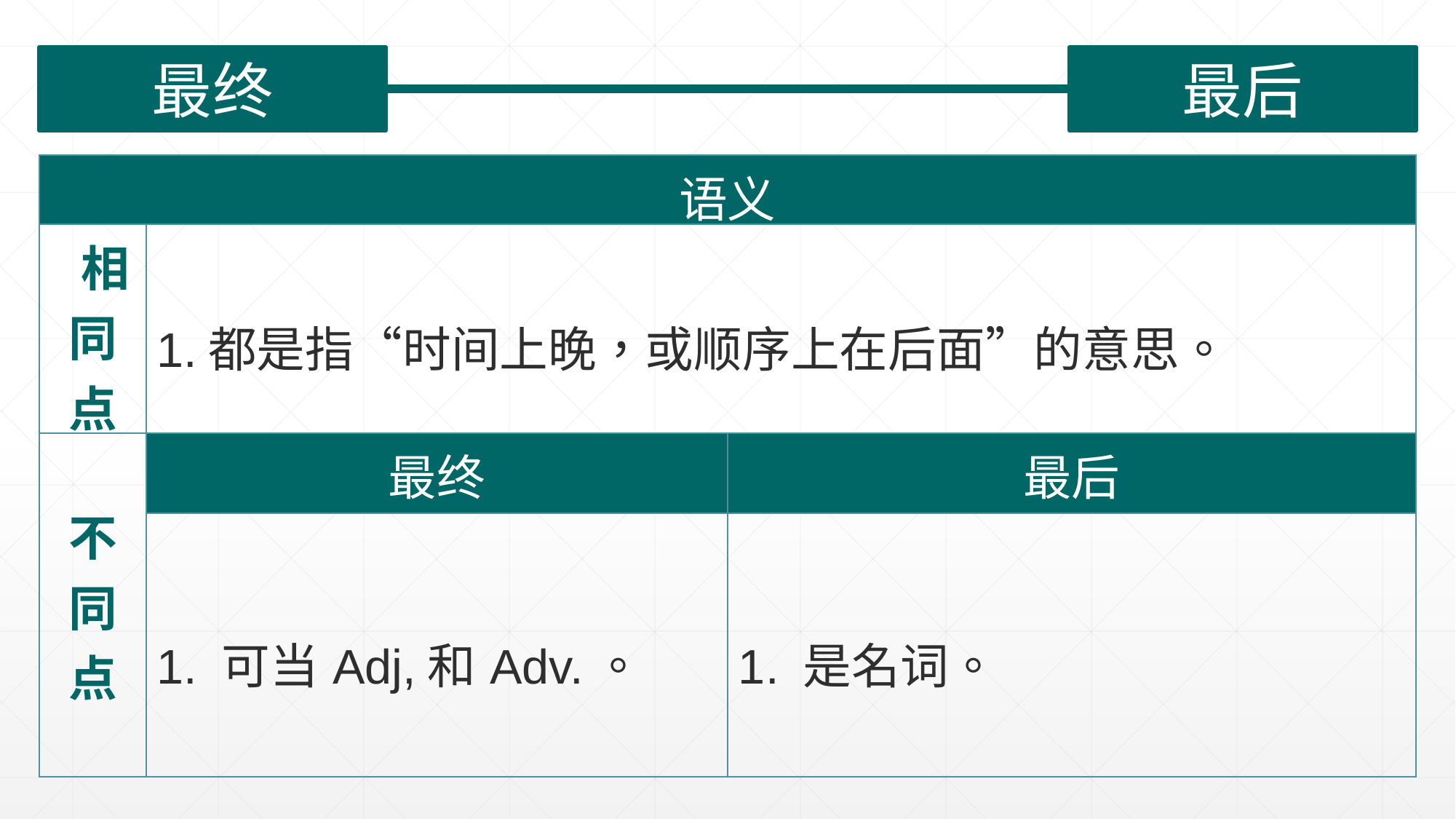

最终
最后
| 语义 |  |  |
| --- | --- | --- |
| 相同点 | 1.都是指“时间上晚，或顺序上在后面”的意思。 |  |
| 不同点 | 最终 | 最后 |
|  | 1. 可当Adj,和Adv.。 | 1. 是名词。 |
|  |
| --- |